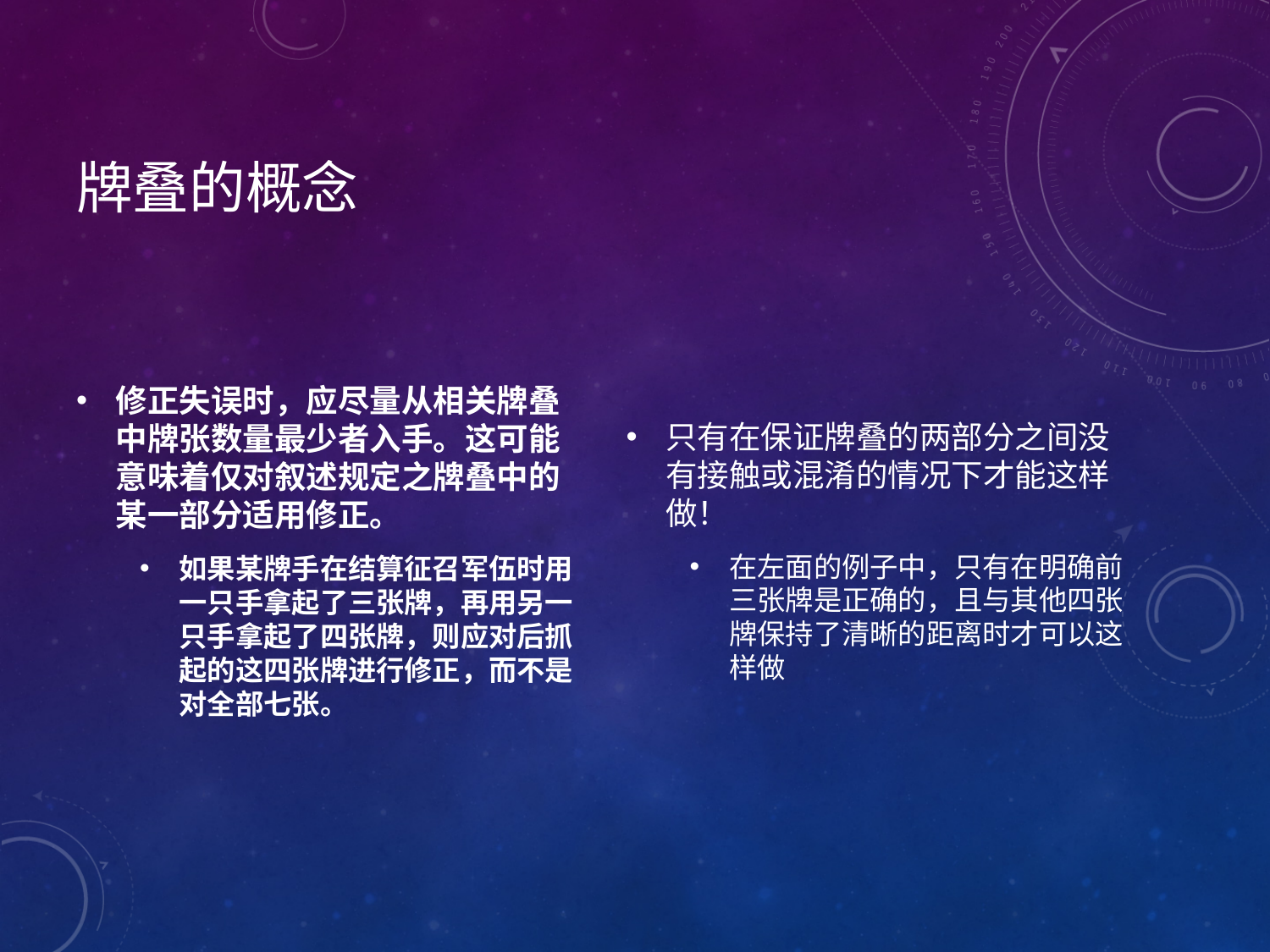

# 牌叠的概念
修正失误时，应尽量从相关牌叠中牌张数量最少者入手。这可能意味着仅对叙述规定之牌叠中的某一部分适用修正。
如果某牌手在结算征召军伍时用一只手拿起了三张牌，再用另一只手拿起了四张牌，则应对后抓起的这四张牌进行修正，而不是对全部七张。
只有在保证牌叠的两部分之间没有接触或混淆的情况下才能这样做！
在左面的例子中，只有在明确前三张牌是正确的，且与其他四张牌保持了清晰的距离时才可以这样做